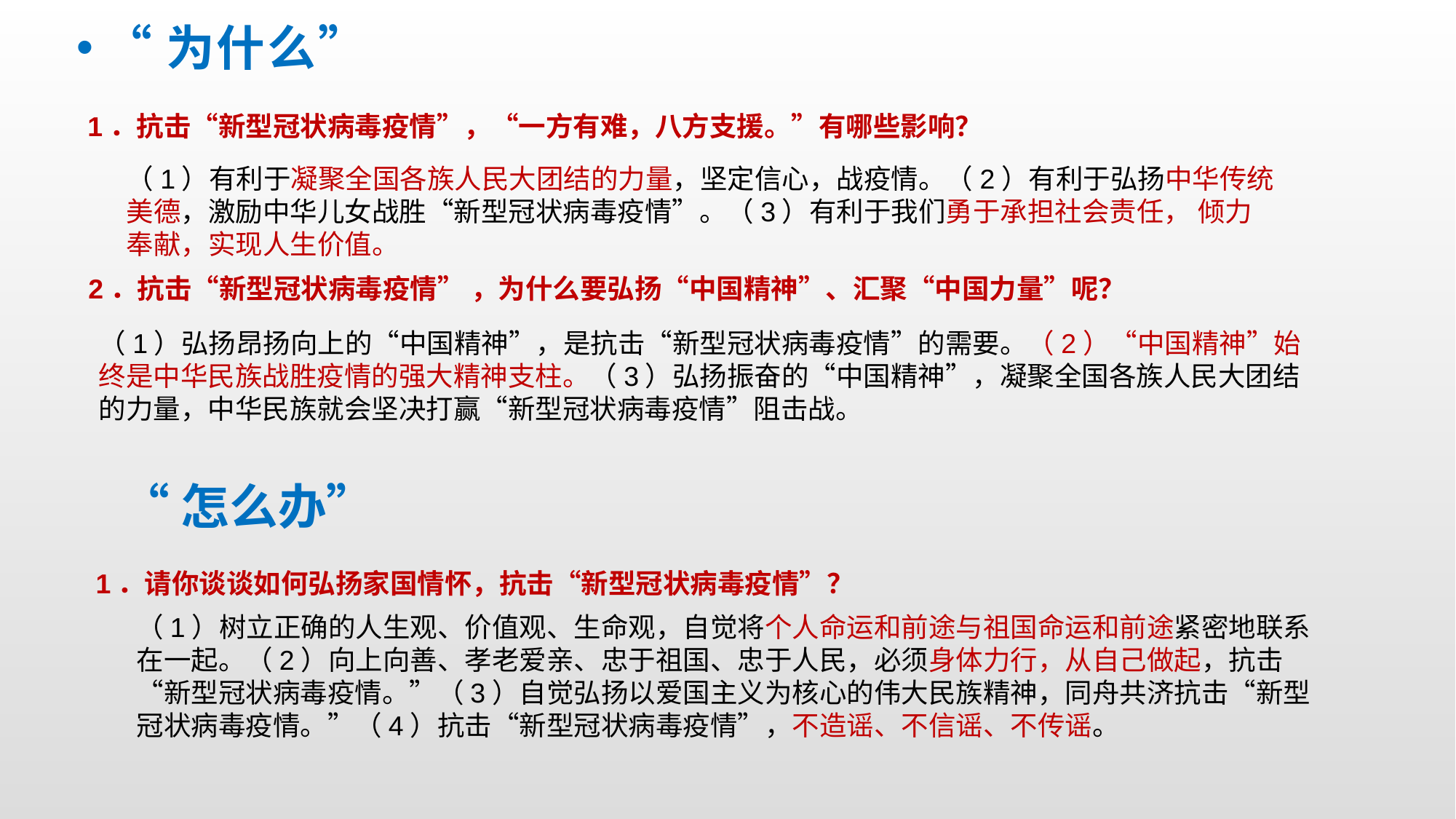

“为什么”
1．抗击“新型冠状病毒疫情”，“一方有难，八方支援。”有哪些影响？
（1）有利于凝聚全国各族人民大团结的力量，坚定信心，战疫情。（2）有利于弘扬中华传统美德，激励中华儿女战胜“新型冠状病毒疫情”。（3）有利于我们勇于承担社会责任， 倾力奉献，实现人生价值。

2．抗击“新型冠状病毒疫情” ，为什么要弘扬“中国精神”、汇聚“中国力量”呢？

（1）弘扬昂扬向上的“中国精神”，是抗击“新型冠状病毒疫情”的需要。（2）“中国精神”始终是中华民族战胜疫情的强大精神支柱。（3）弘扬振奋的“中国精神”，凝聚全国各族人民大团结的力量，中华民族就会坚决打赢“新型冠状病毒疫情”阻击战。
“怎么办”
1．请你谈谈如何弘扬家国情怀，抗击“新型冠状病毒疫情”？
（1）树立正确的人生观、价值观、生命观，自觉将个人命运和前途与祖国命运和前途紧密地联系在一起。（2）向上向善、孝老爱亲、忠于祖国、忠于人民，必须身体力行，从自己做起，抗击“新型冠状病毒疫情。”（3）自觉弘扬以爱国主义为核心的伟大民族精神，同舟共济抗击“新型冠状病毒疫情。”（4）抗击“新型冠状病毒疫情”，不造谣、不信谣、不传谣。